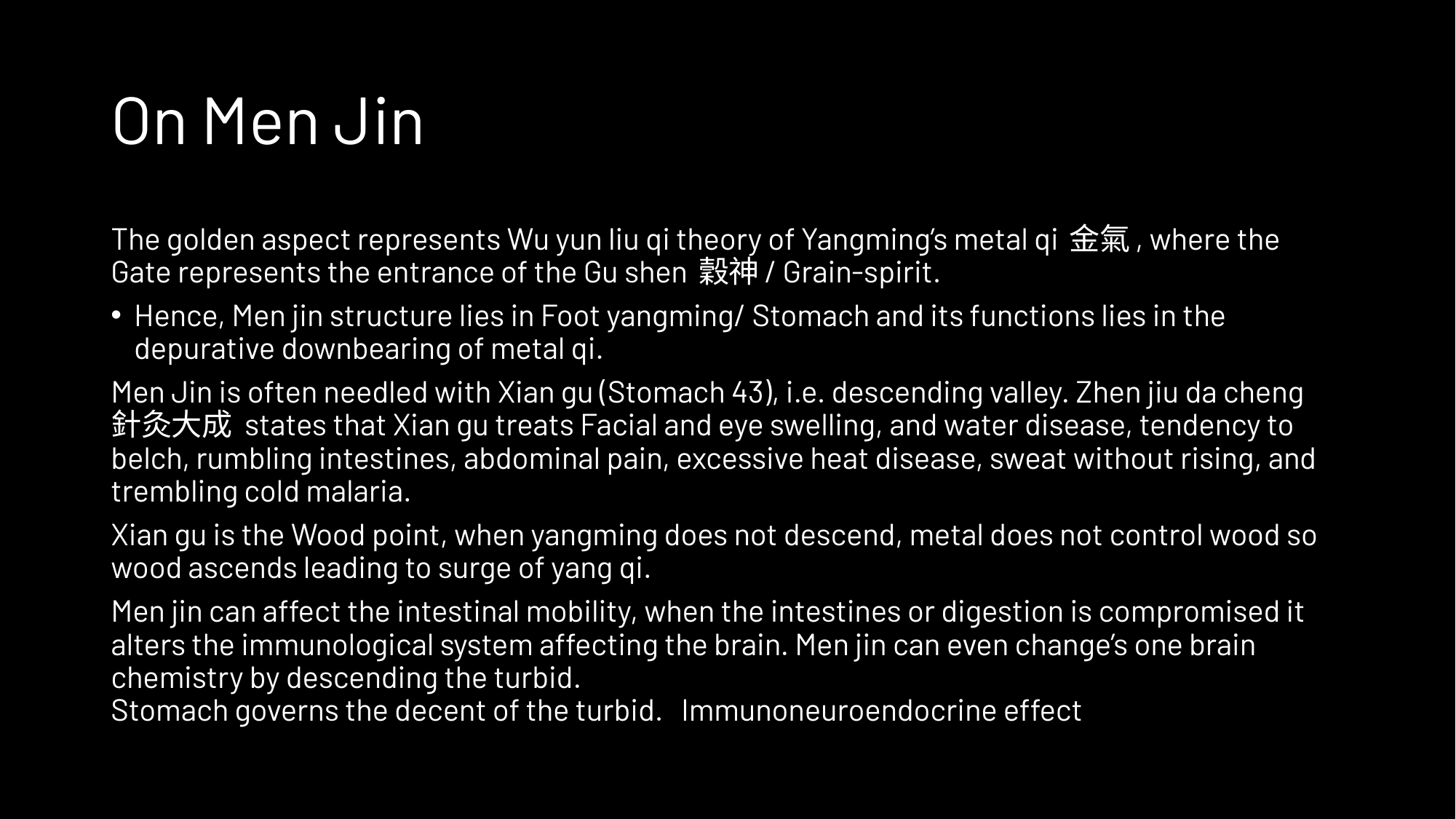

# On Men Jin
The golden aspect represents Wu yun liu qi theory of Yangming’s metal qi 金氣, where the Gate represents the entrance of the Gu shen 穀神/ Grain-spirit.
Hence, Men jin structure lies in Foot yangming/ Stomach and its functions lies in the depurative downbearing of metal qi.
Men Jin is often needled with Xian gu (Stomach 43), i.e. descending valley. Zhen jiu da cheng 針灸大成 states that Xian gu treats Facial and eye swelling, and water disease, tendency to belch, rumbling intestines, abdominal pain, excessive heat disease, sweat without rising, and trembling cold malaria.
Xian gu is the Wood point, when yangming does not descend, metal does not control wood so wood ascends leading to surge of yang qi.
Men jin can affect the intestinal mobility, when the intestines or digestion is compromised it alters the immunological system affecting the brain. Men jin can even change’s one brain chemistry by descending the turbid.
Stomach governs the decent of the turbid.   Immunoneuroendocrine effect